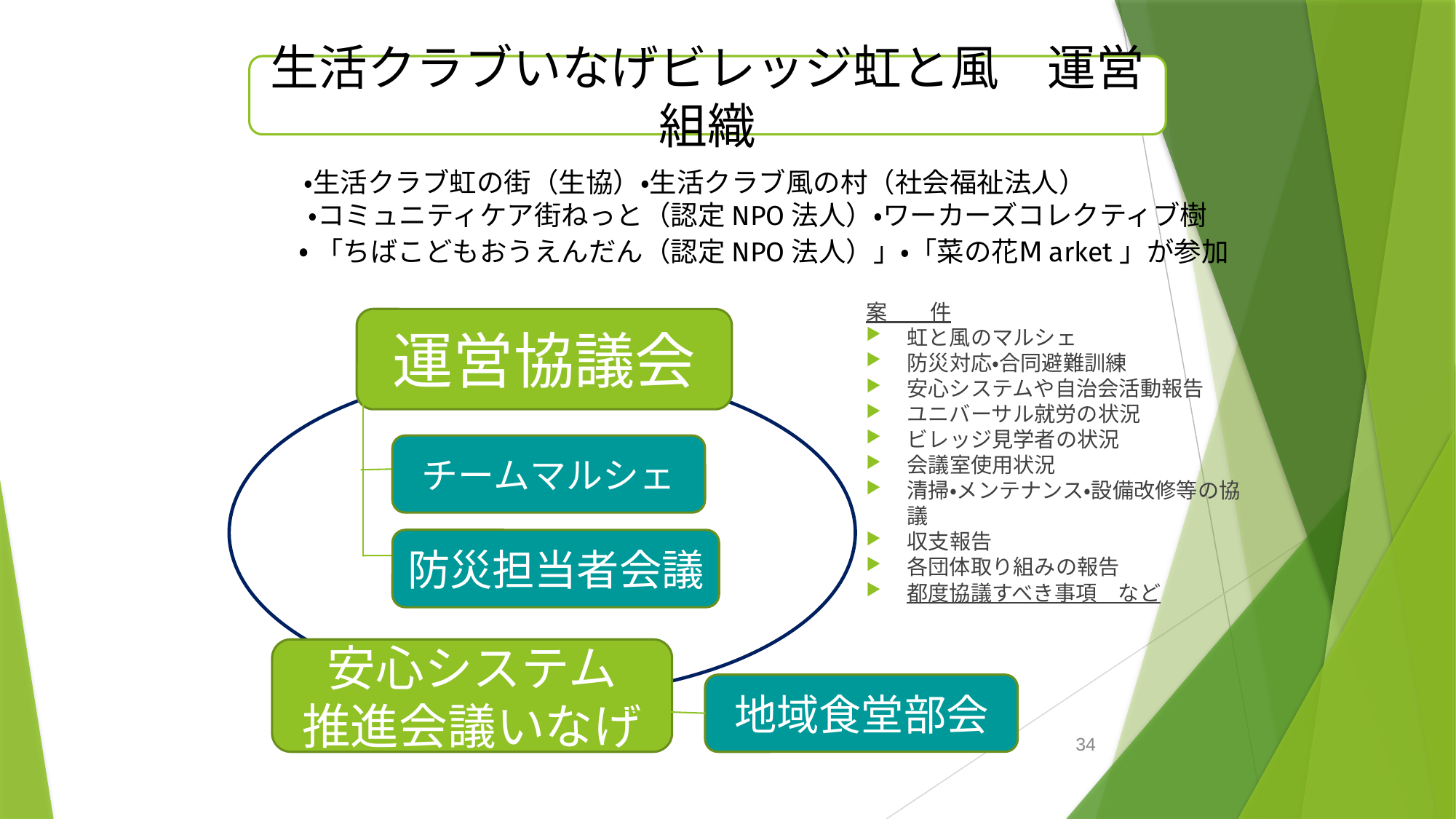

生活クラブいなげビレッジ虹と風　運営組織
　　  　 ・生活クラブ虹の街（生協）・生活クラブ風の村（社会福祉法人）
　　　  ・コミュニティケア街ねっと（認定NPO法人）・ワーカーズコレクティブ樹
       　・ 「ちばこどもおうえんだん（認定NPO法人）」・「菜の花Ⅿarket」が参加
案　　件
虹と風のマルシェ
防災対応・合同避難訓練
安心システムや自治会活動報告
ユニバーサル就労の状況
ビレッジ見学者の状況
会議室使用状況
清掃・メンテナンス・設備改修等の協議
収支報告
各団体取り組みの報告
都度協議すべき事項　など
運営協議会

チームマルシェ
防災担当者会議
安心システム
推進会議いなげ
地域食堂部会
34